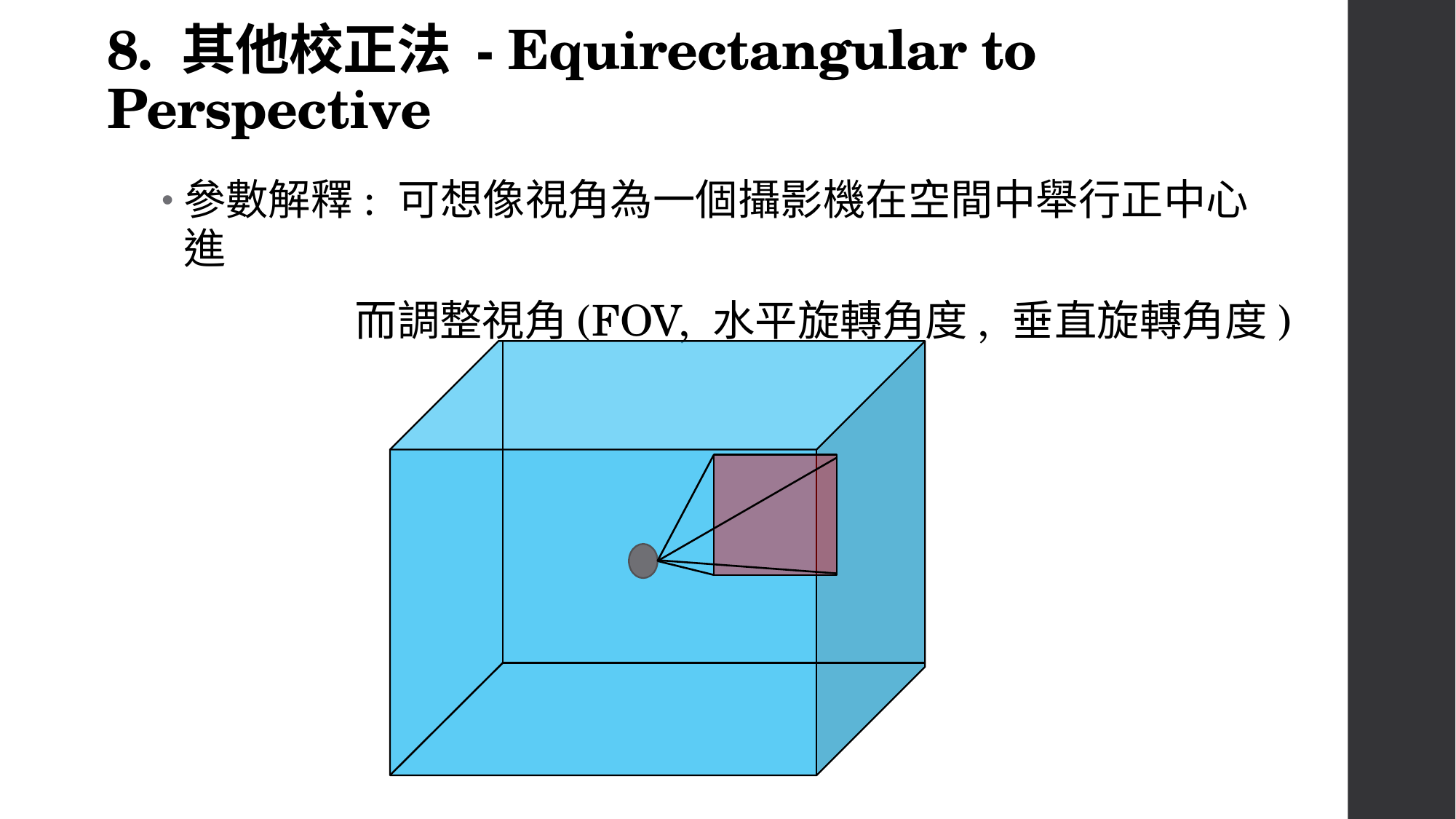

# 8. 其他校正法 - Equirectangular to Perspective
參數解釋: 可想像視角為一個攝影機在空間中舉行正中心 進
                   而調整視角(FOV, 水平旋轉角度, 垂直旋轉角度)